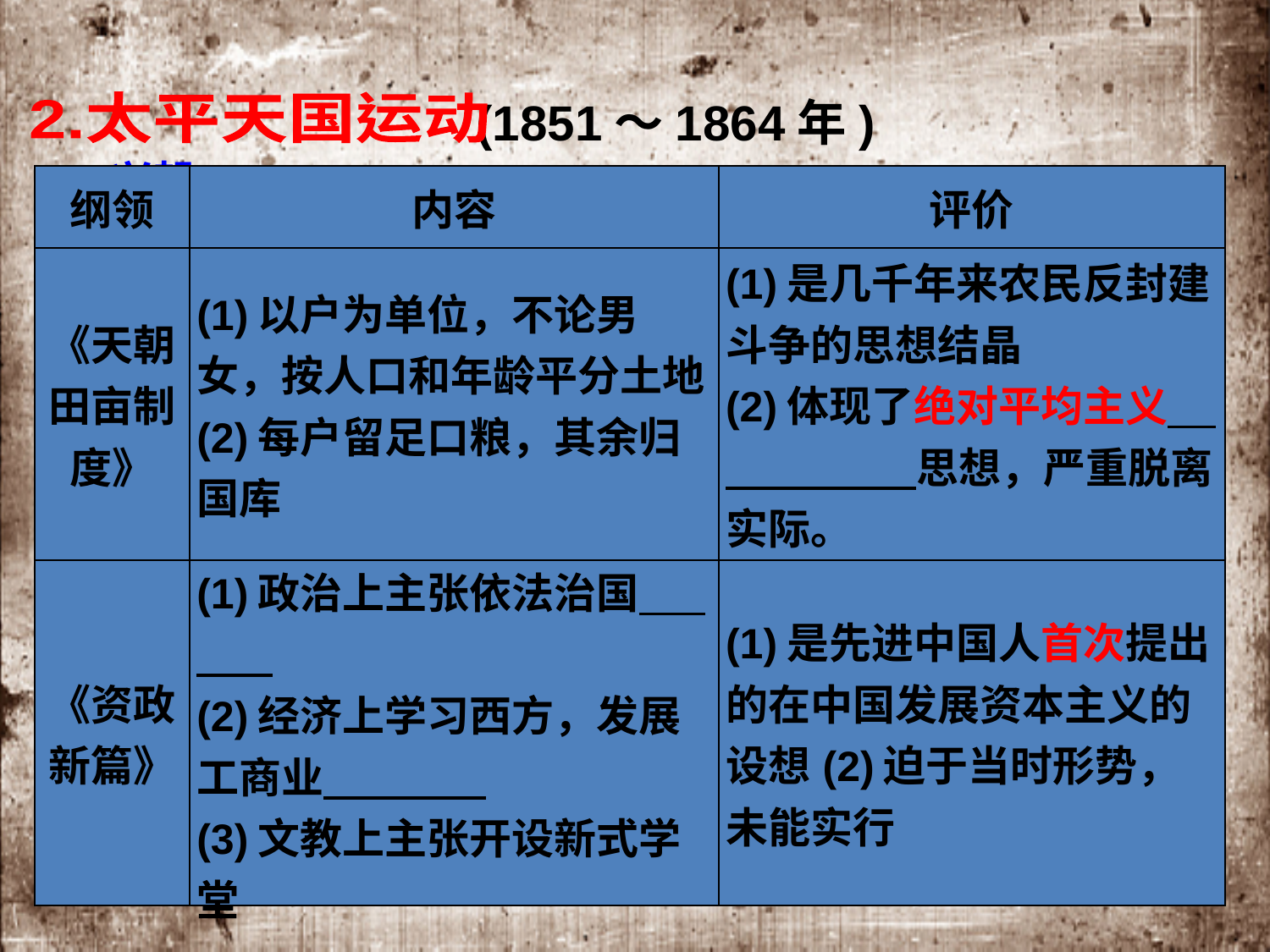

(1851～1864年)
2.太平天国运动
1.兴起
| 纲领 | 内容 | 评价 |
| --- | --- | --- |
| 《天朝田亩制度》 | (1)以户为单位，不论男女，按人口和年龄平分土地(2)每户留足口粮，其余归国库 | (1)是几千年来农民反封建斗争的思想结晶 (2)体现了绝对平均主义 思想，严重脱离实际。 |
| 《资政新篇》 | (1)政治上主张依法治国 (2)经济上学习西方，发展工商业 (3)文教上主张开设新式学堂 | (1)是先进中国人首次提出的在中国发展资本主义的设想(2)迫于当时形势，未能实行 |
1851年，洪秀全在广西金田村发动起义，建号太平天国。
2.发展
①1851年永安建制分封诸王，初步建立了政权。
②1853年定都天京，同清廷对峙。
（1）初期：
①北伐：北伐军打到天津郊区 ，孤军深入，最后失败。
②西征：西征军与曾国藩的湘军 激战，石达开进军江西，
夺取许多州县。
（2）全盛：
3．由盛转衰
天京变乱
   重建领导核心：提拔陈玉成 李秀成 洪仁干
4．后期防御
5．运动失败
1864年天京陷落